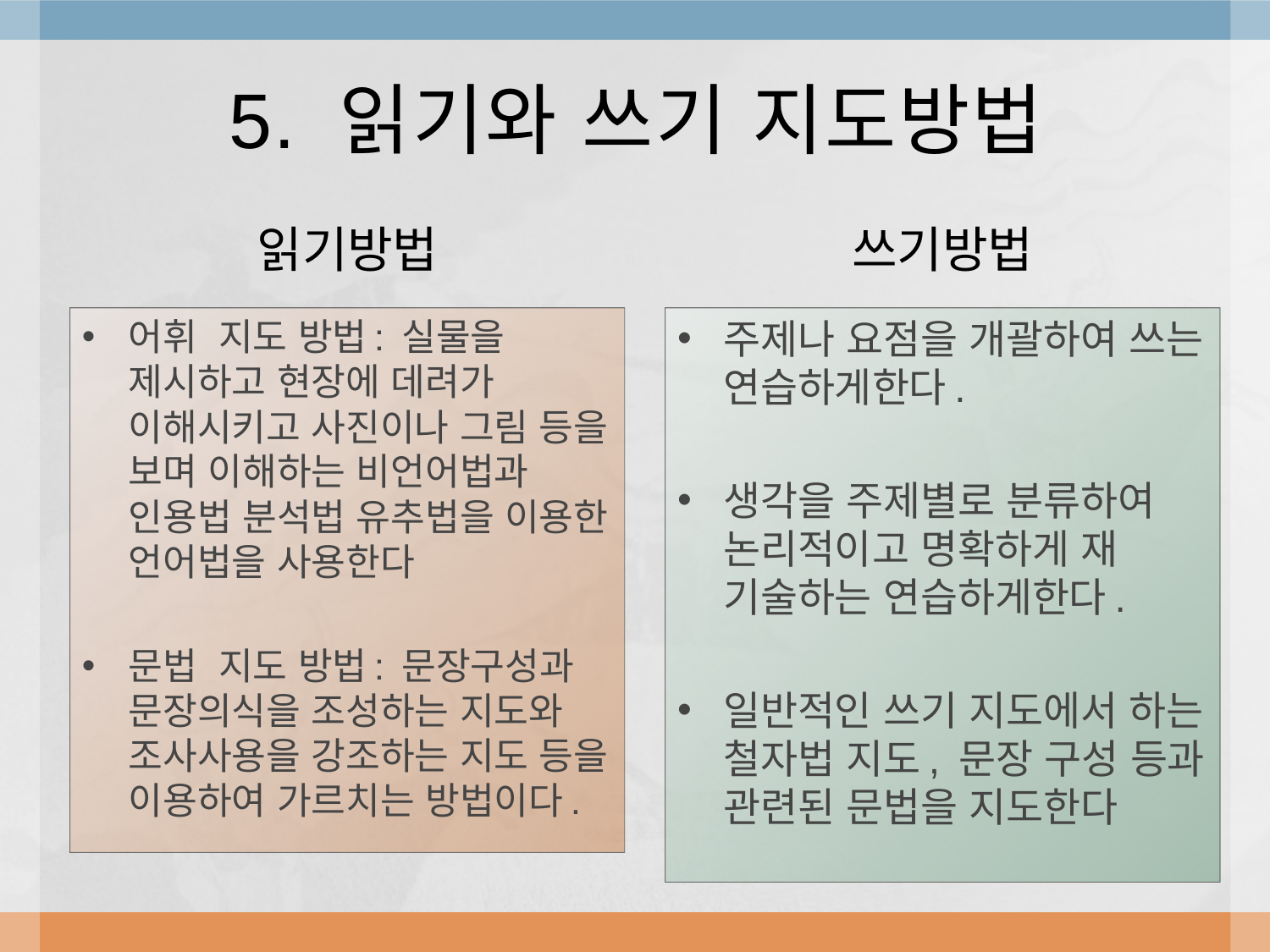

# 5. 읽기와 쓰기 지도방법
읽기방법
쓰기방법
어휘  지도 방법: 실물을 제시하고 현장에 데려가 이해시키고 사진이나 그림 등을 보며 이해하는 비언어법과 인용법 분석법 유추법을 이용한 언어법을 사용한다

문법  지도 방법: 문장구성과 문장의식을 조성하는 지도와 조사사용을 강조하는 지도 등을 이용하여 가르치는 방법이다.
주제나 요점을 개괄하여 쓰는 연습하게한다.

생각을 주제별로 분류하여  논리적이고 명확하게 재 기술하는 연습하게한다.

일반적인 쓰기 지도에서 하는 철자법 지도, 문장 구성 등과 관련된 문법을 지도한다